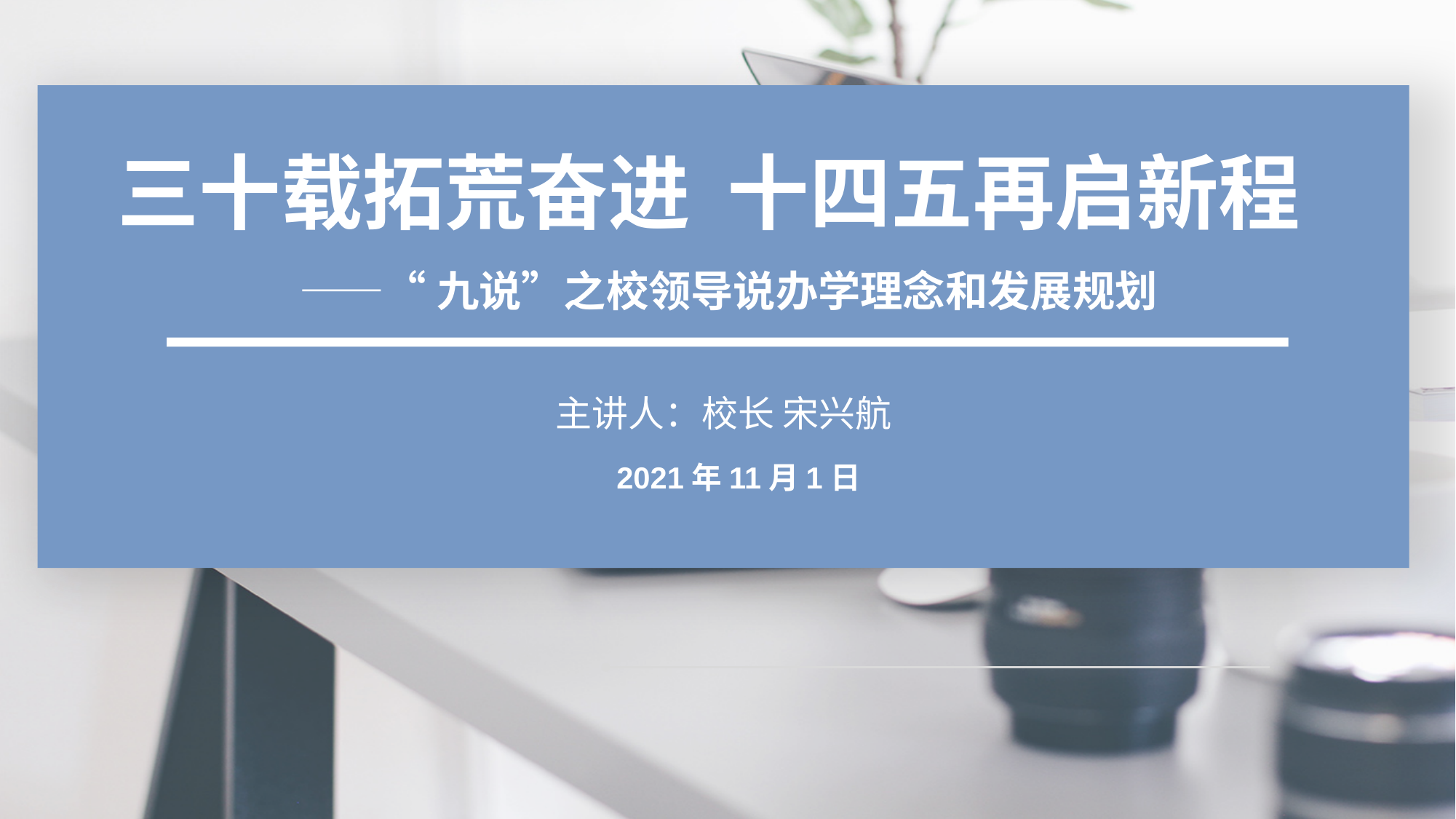

三十载拓荒奋进  十四五再启新程

——“九说”之校领导说办学理念和发展规划

主讲人：校长 宋兴航
2021年11月1日